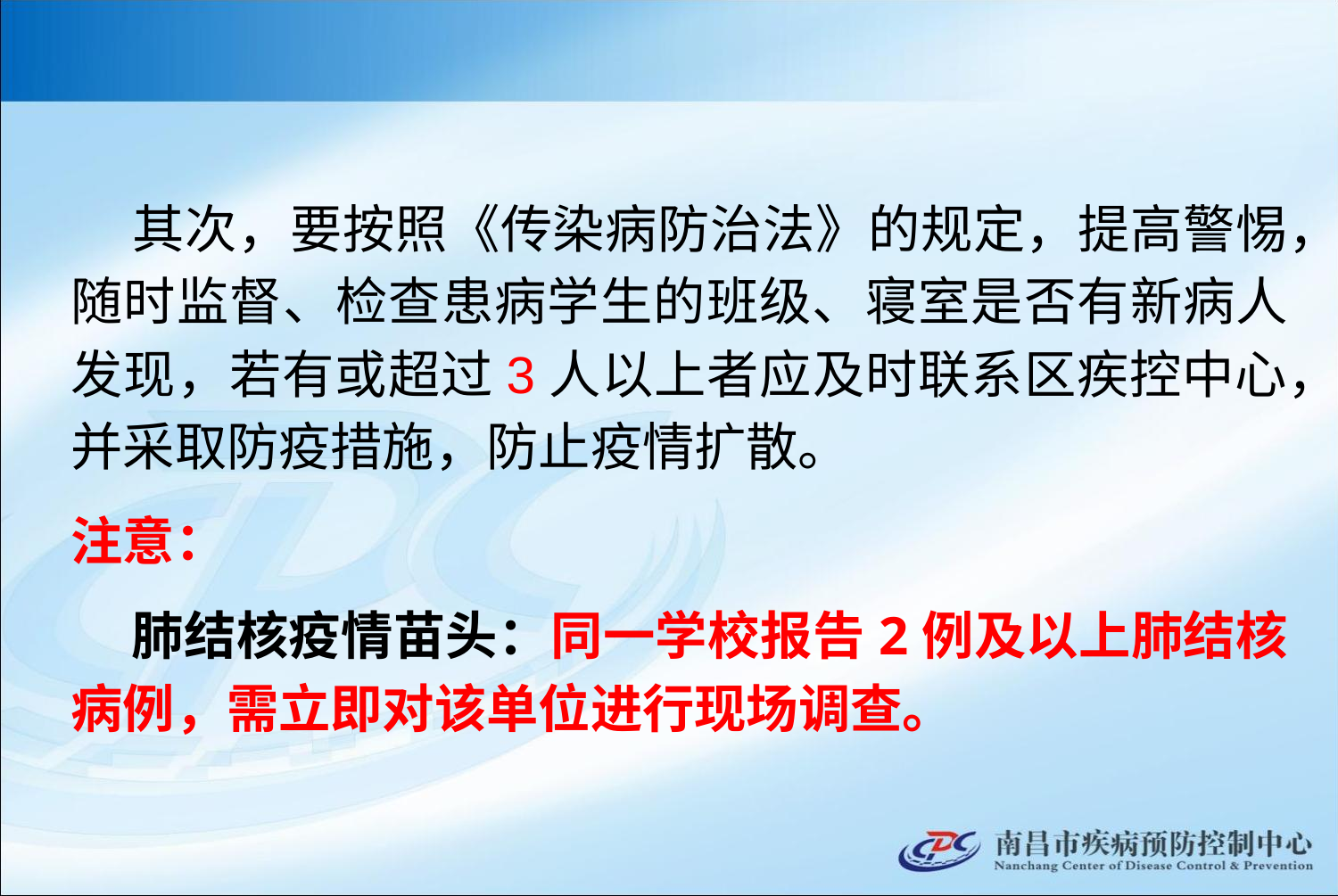

#

    其次，要按照《传染病防治法》的规定，提高警惕，随时监督、检查患病学生的班级、寝室是否有新病人发现，若有或超过3人以上者应及时联系区疾控中心，并采取防疫措施，防止疫情扩散。
注意：
    肺结核疫情苗头：同一学校报告2例及以上肺结核病例，需立即对该单位进行现场调查。